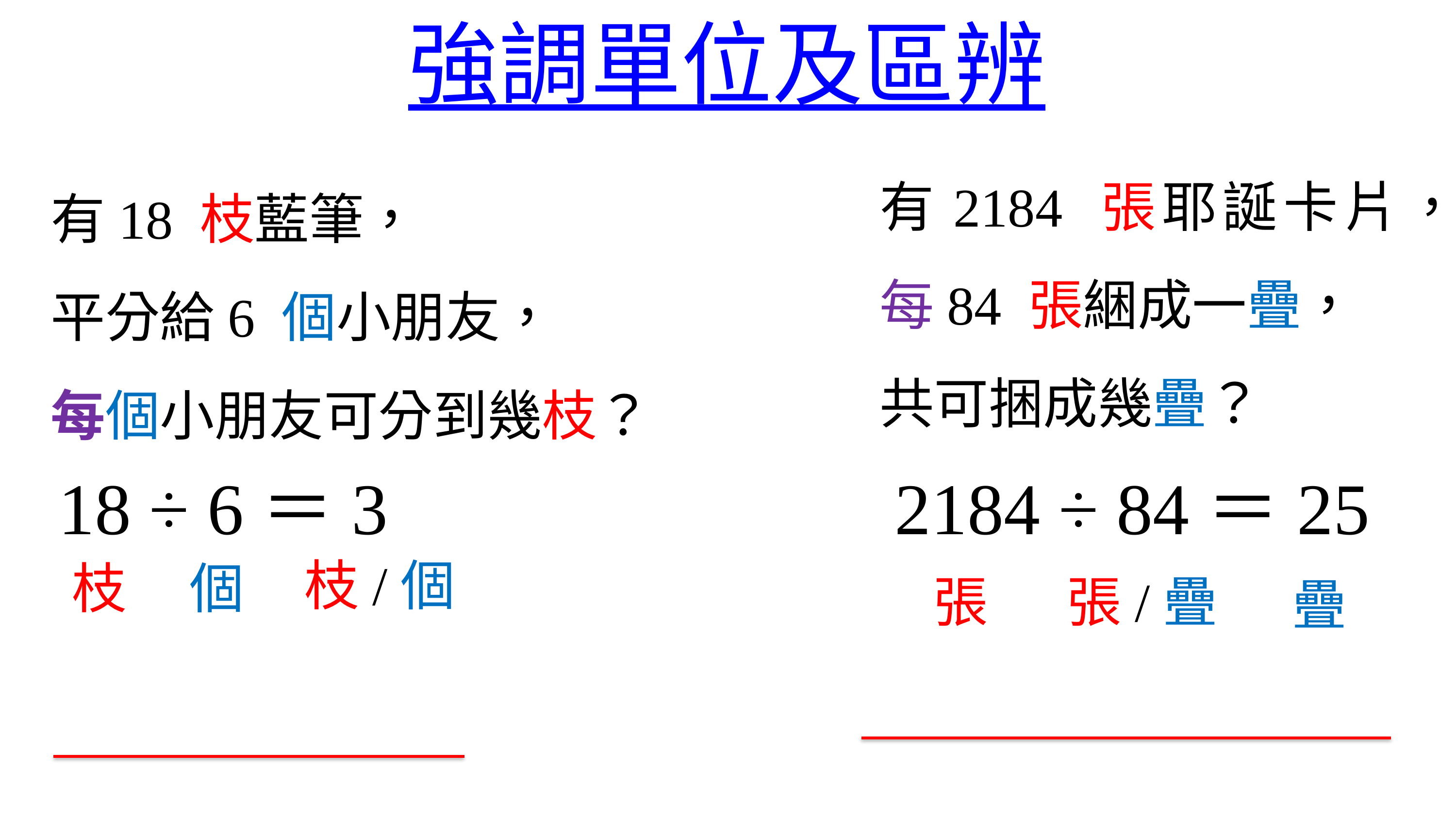

# 強調單位及區辨
有2184 張耶誕卡片，
每84 張綑成一疊，
共可捆成幾疊？
有18 枝藍筆，
平分給6 個小朋友，
每個小朋友可分到幾枝？
2184 ÷ 84＝25
18 ÷ 6＝3
枝/個
枝
個
張
張/疊
疊